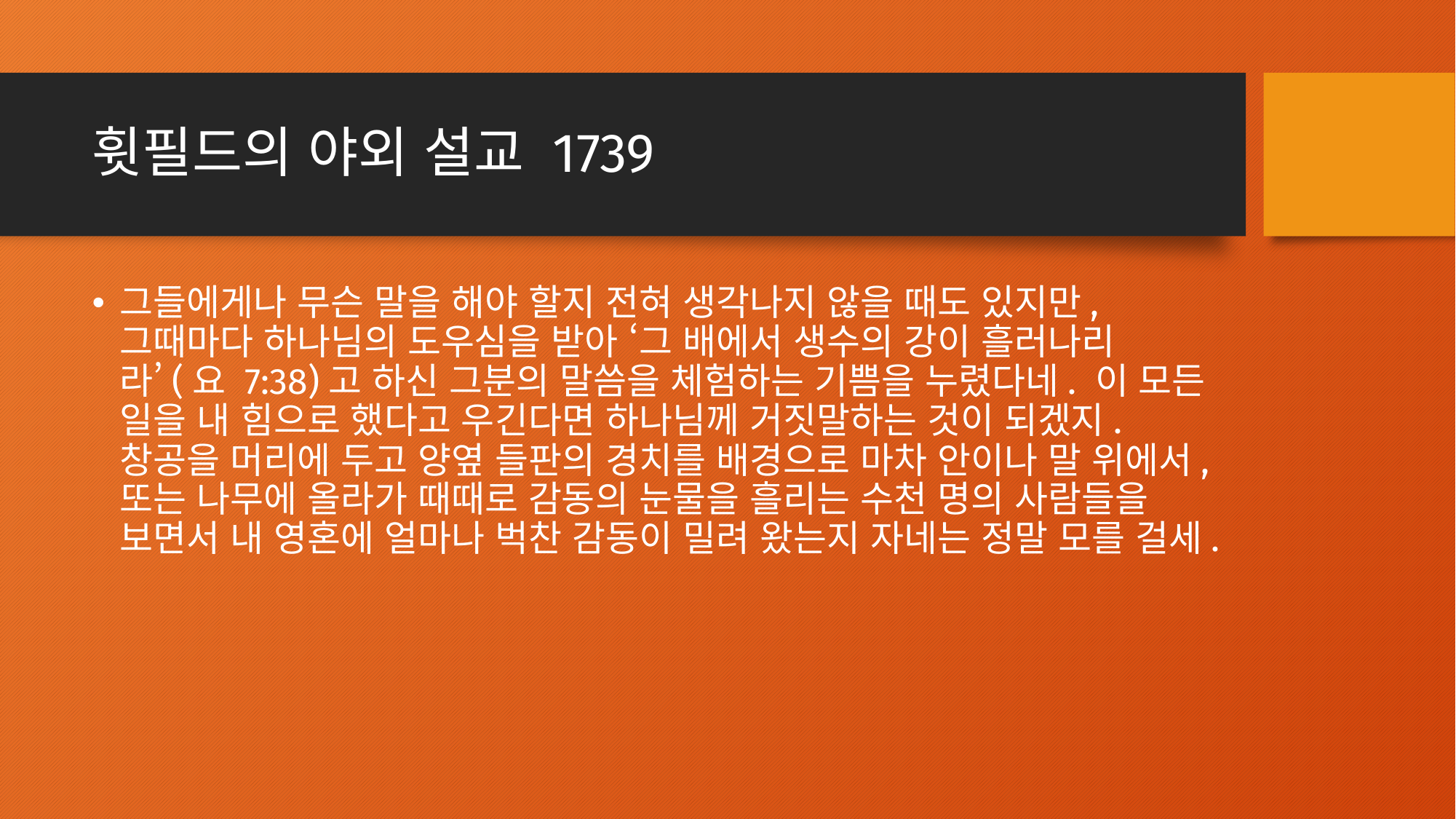

# 휫필드의 야외 설교 1739
그들에게나 무슨 말을 해야 할지 전혀 생각나지 않을 때도 있지만, 그때마다 하나님의 도우심을 받아 ‘그 배에서 생수의 강이 흘러나리라’(요 7:38)고 하신 그분의 말씀을 체험하는 기쁨을 누렸다네. 이 모든 일을 내 힘으로 했다고 우긴다면 하나님께 거짓말하는 것이 되겠지. 창공을 머리에 두고 양옆 들판의 경치를 배경으로 마차 안이나 말 위에서, 또는 나무에 올라가 때때로 감동의 눈물을 흘리는 수천 명의 사람들을 보면서 내 영혼에 얼마나 벅찬 감동이 밀려 왔는지 자네는 정말 모를 걸세.